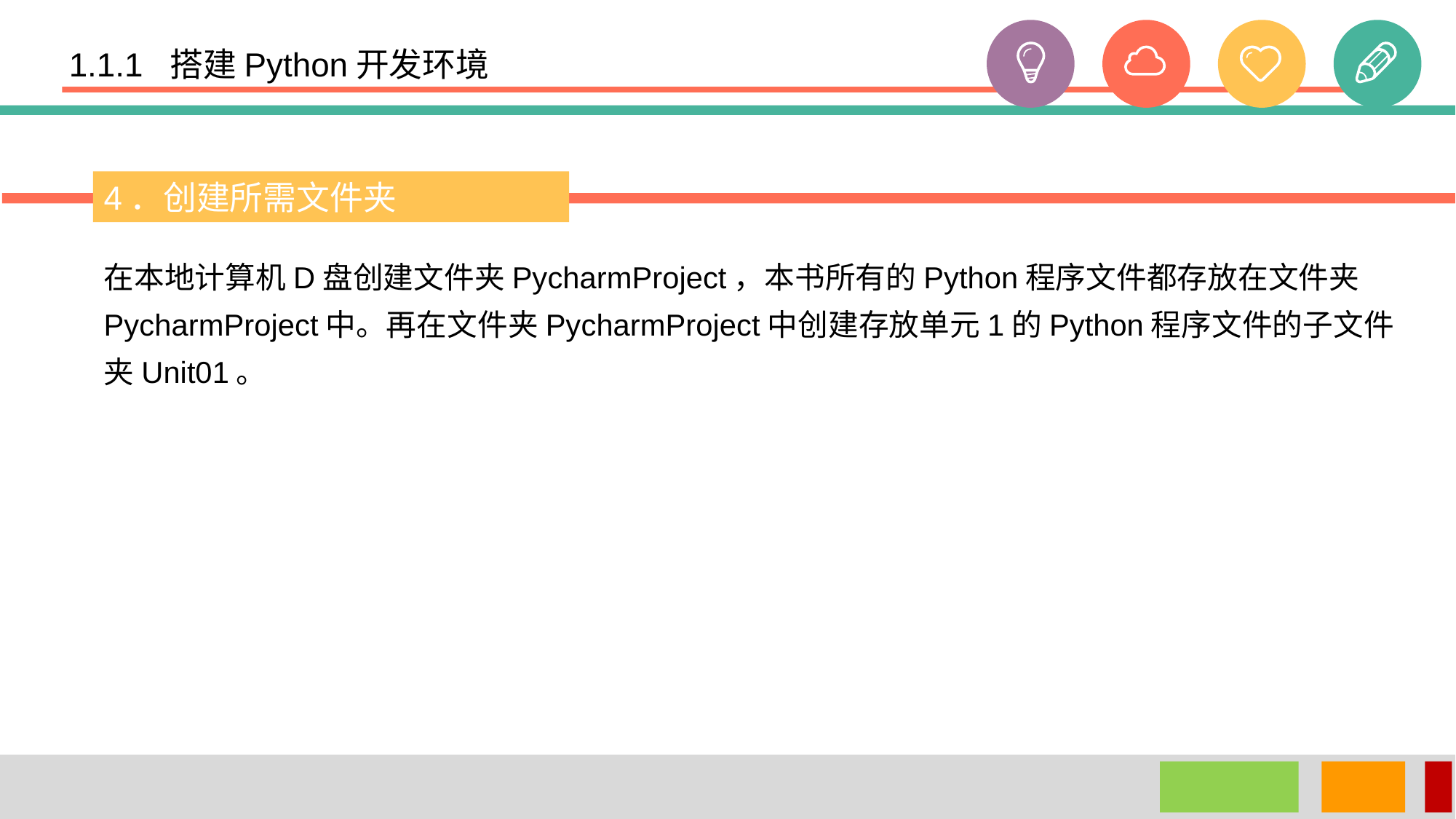

# 1.1.1  搭建Python开发环境
4．创建所需文件夹

在本地计算机D盘创建文件夹PycharmProject，本书所有的Python程序文件都存放在文件夹PycharmProject中。再在文件夹PycharmProject中创建存放单元1的Python程序文件的子文件夹Unit01。
图1-1